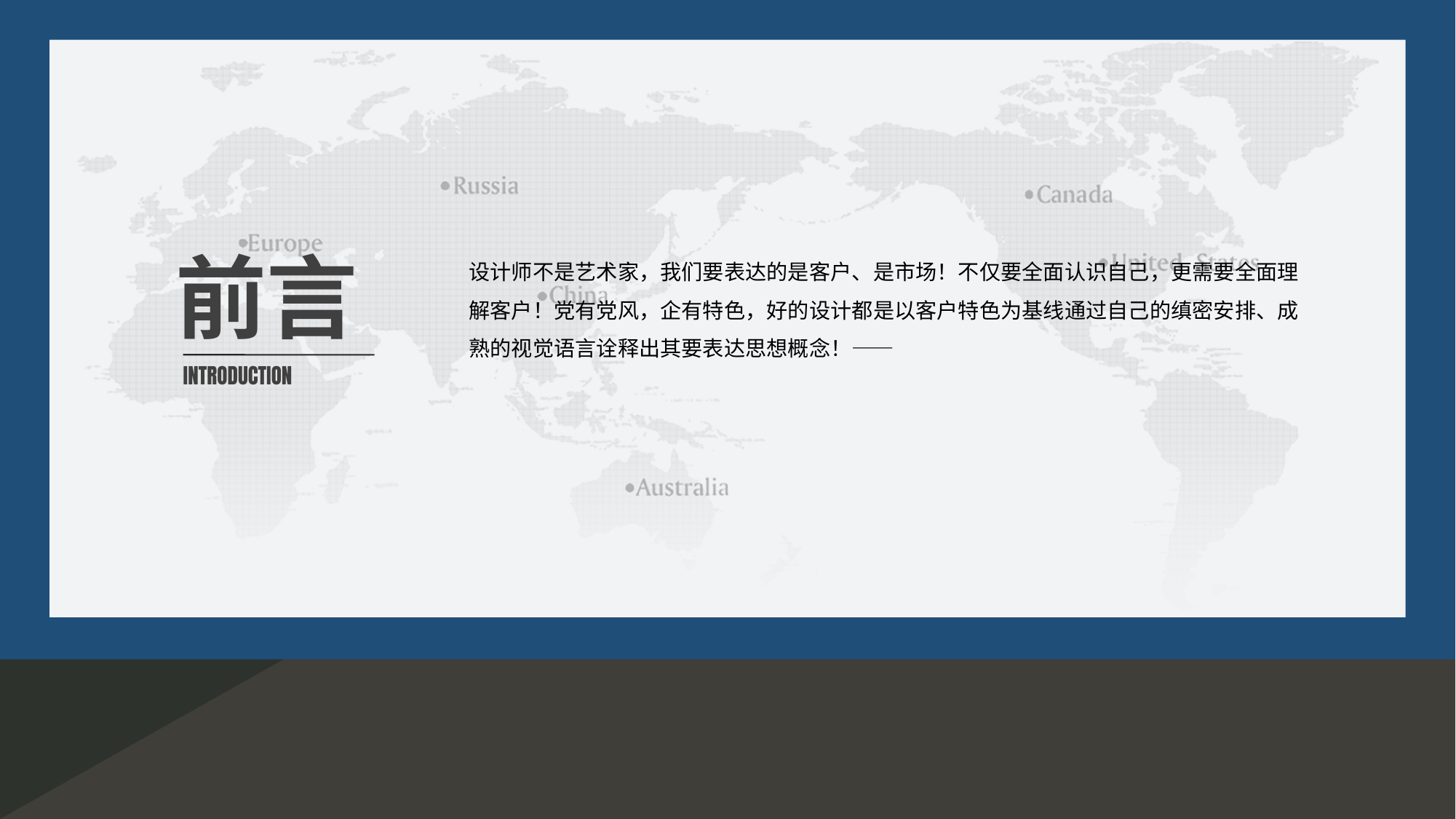

前言
设计师不是艺术家，我们要表达的是客户、是市场！不仅要全面认识自己，更需要全面理解客户！党有党风，企有特色，好的设计都是以客户特色为基线通过自己的缜密安排、成熟的视觉语言诠释出其要表达思想概念！——

INTRODUCTION